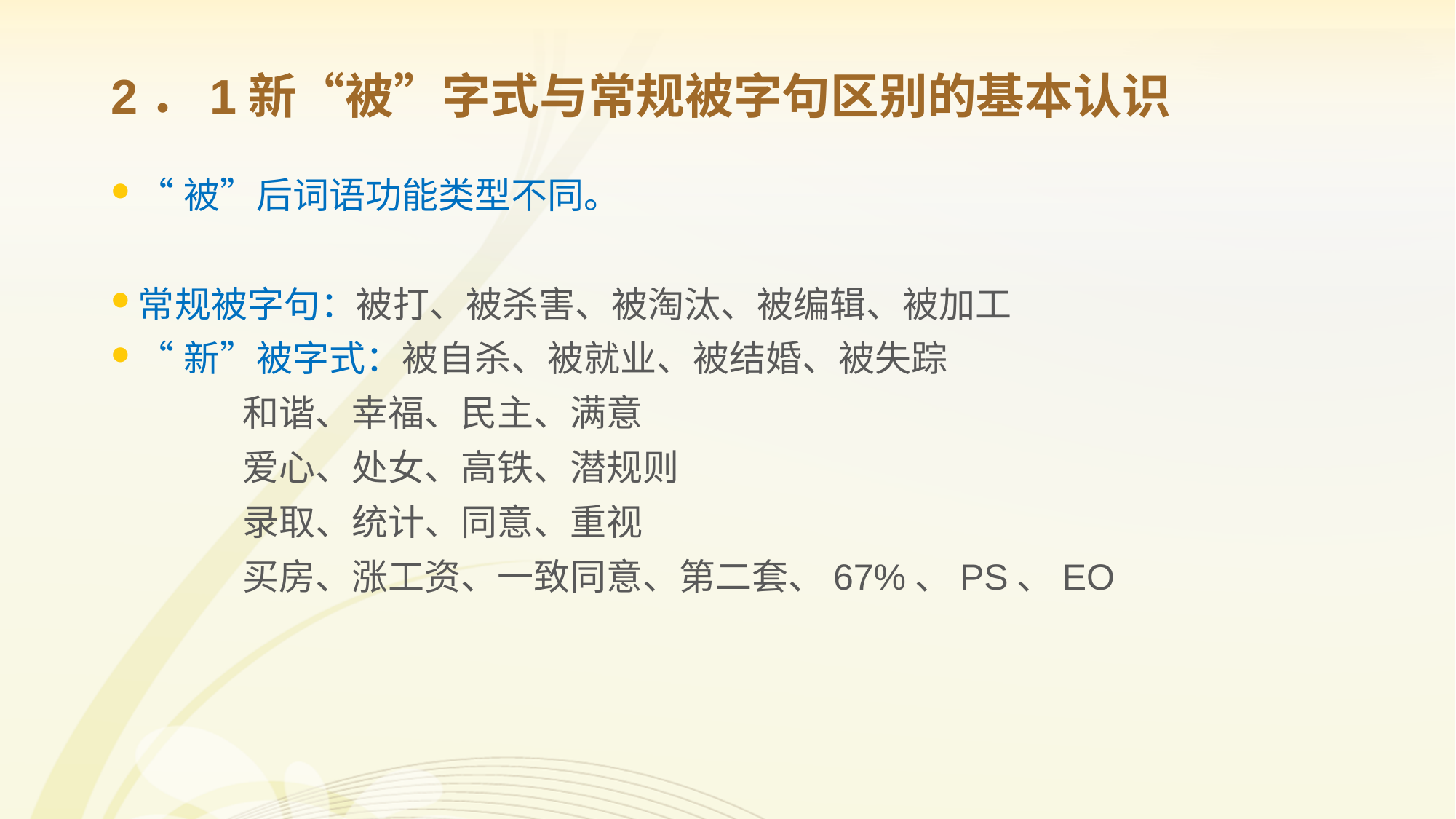

# 2．1新“被”字式与常规被字句区别的基本认识
“被”后词语功能类型不同。

常规被字句：被打、被杀害、被淘汰、被编辑、被加工
“新”被字式：被自杀、被就业、被结婚、被失踪
               和谐、幸福、民主、满意
               爱心、处女、高铁、潜规则
               录取、统计、同意、重视
               买房、涨工资、一致同意、第二套、67%、PS、EO